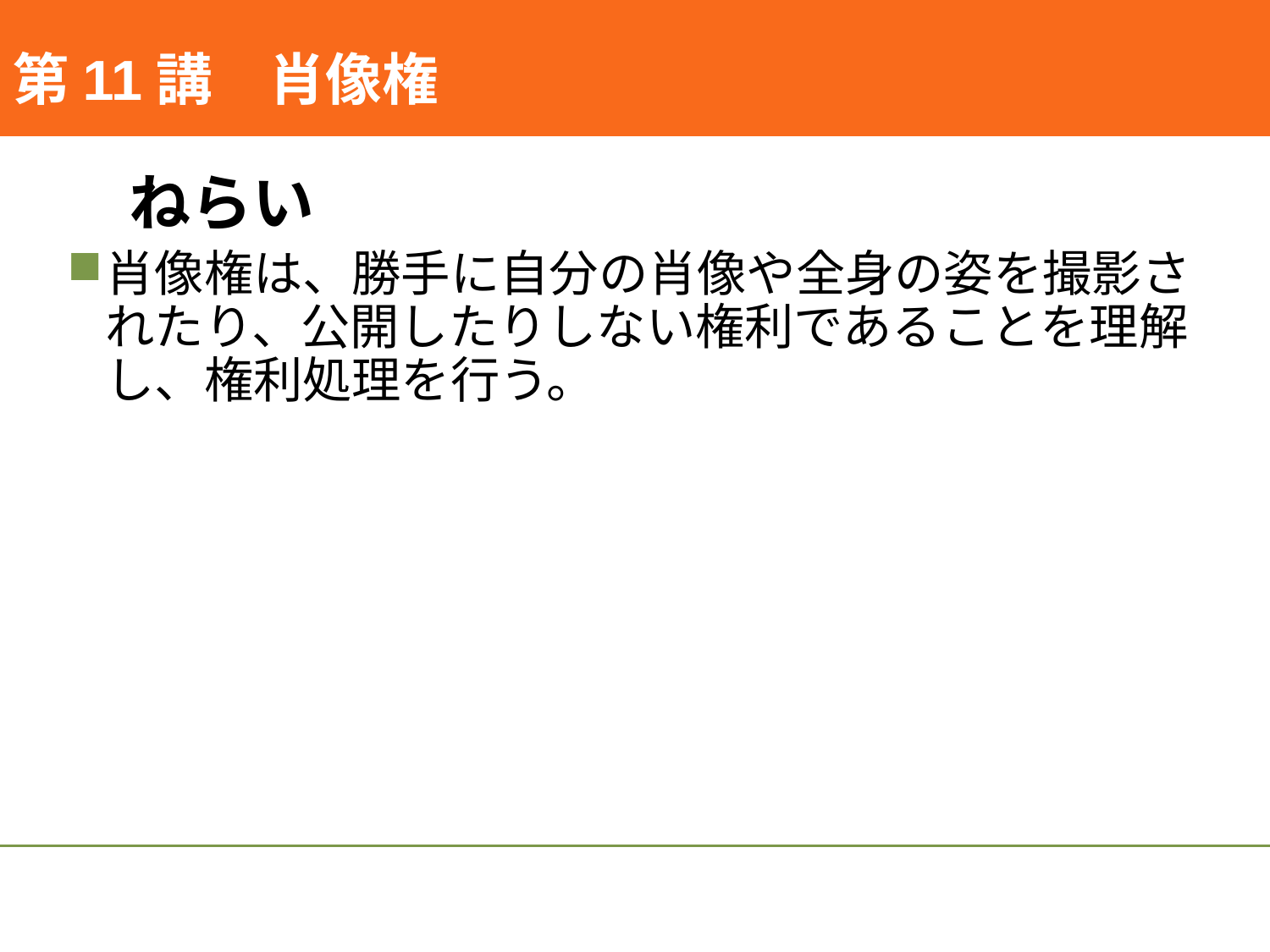

#
第11講　肖像権
　ねらい
肖像権は、勝手に自分の肖像や全身の姿を撮影されたり、公開したりしない権利であることを理解し、権利処理を行う。